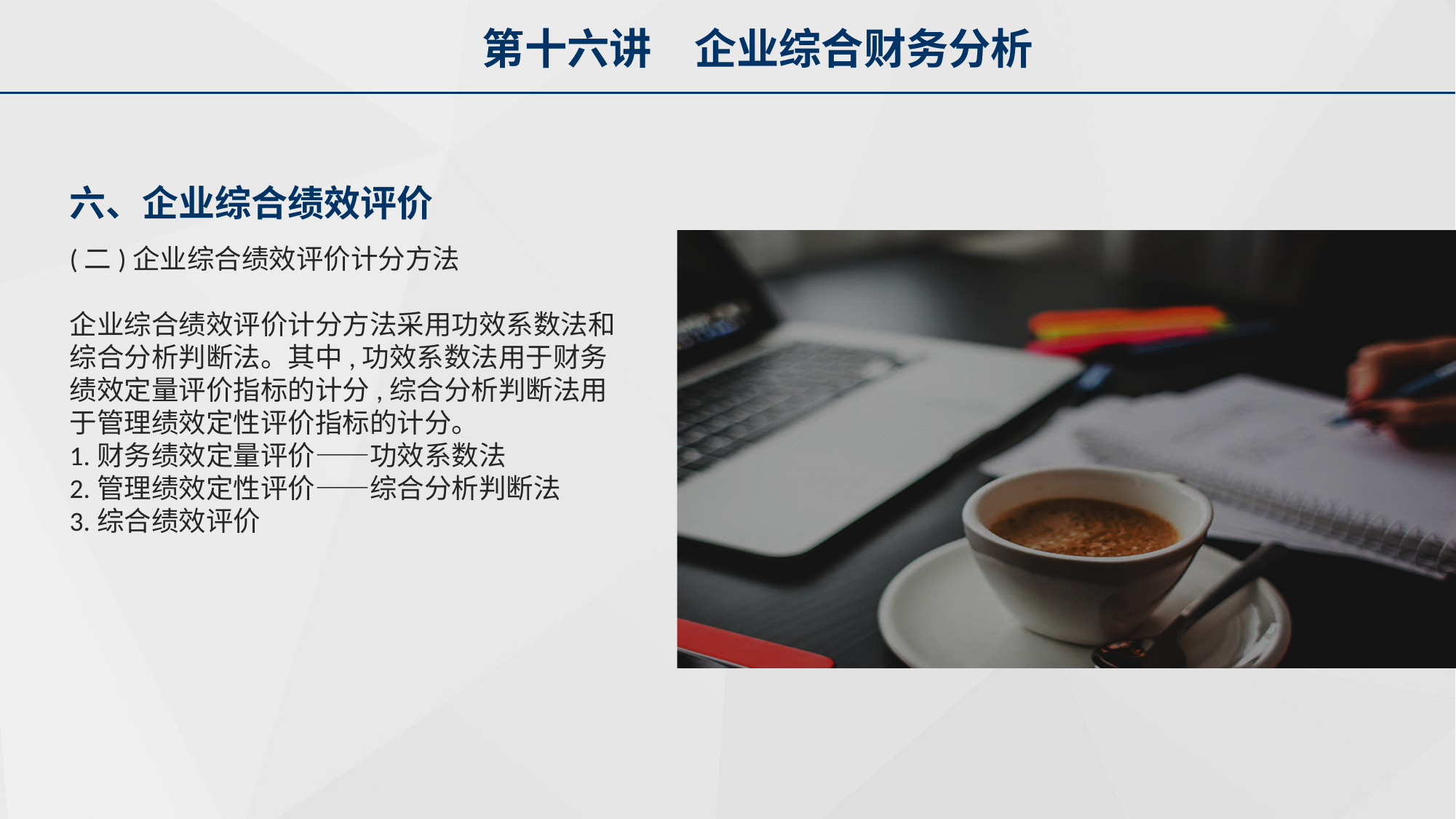

第十六讲　企业综合财务分析
六、企业综合绩效评价

(二)企业综合绩效评价计分方法

企业综合绩效评价计分方法采用功效系数法和综合分析判断法。其中,功效系数法用于财务绩效定量评价指标的计分,综合分析判断法用于管理绩效定性评价指标的计分。
1.财务绩效定量评价——功效系数法
2.管理绩效定性评价——综合分析判断法
3.综合绩效评价